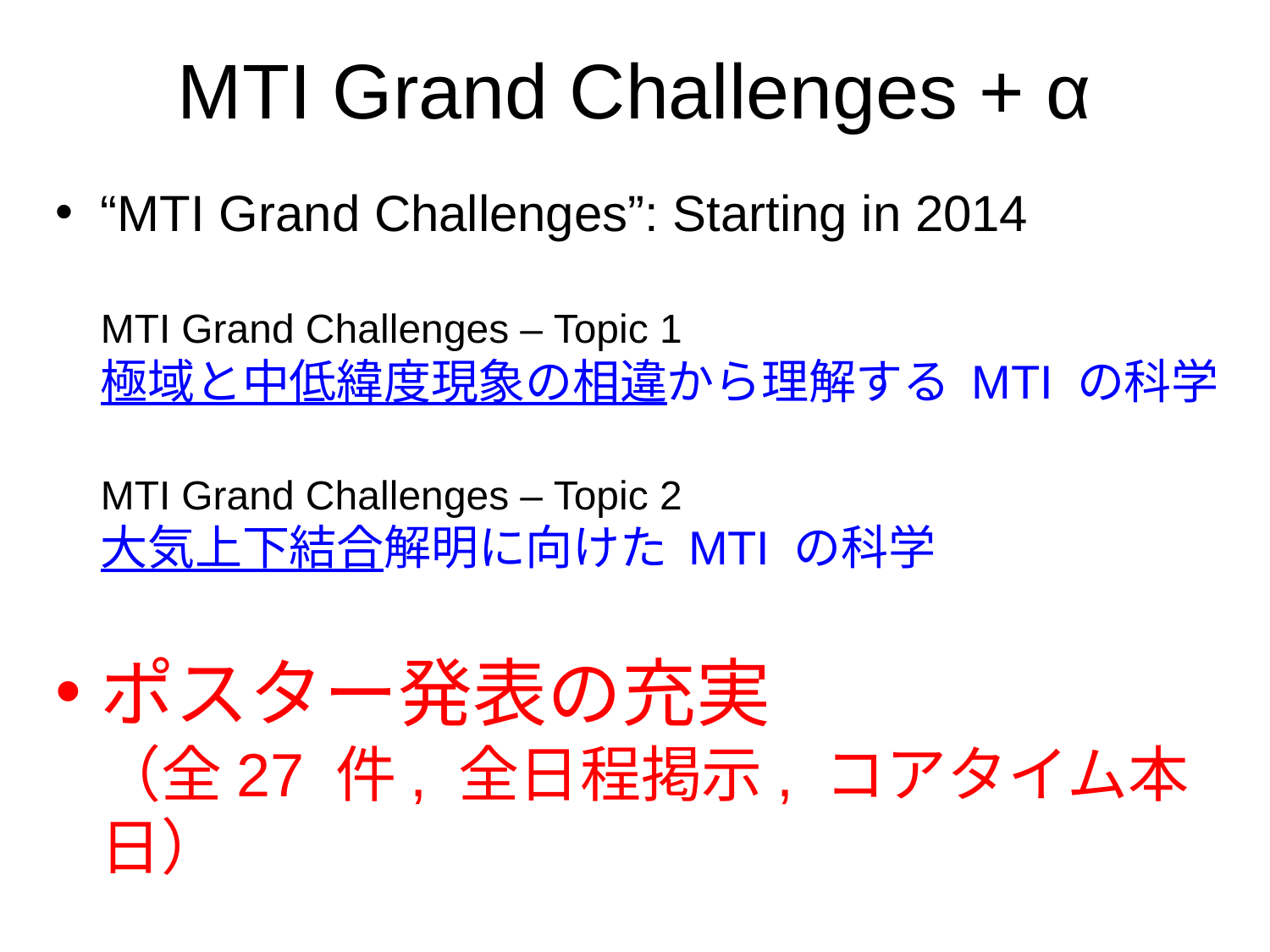

# MTI Grand Challenges + α
“MTI Grand Challenges”: Starting in 2014
MTI Grand Challenges – Topic 1
極域と中低緯度現象の相違から理解する MTI の科学
MTI Grand Challenges – Topic 2
大気上下結合解明に向けた MTI の科学
ポスター発表の充実
（全27 件, 全日程掲示, コアタイム本日）